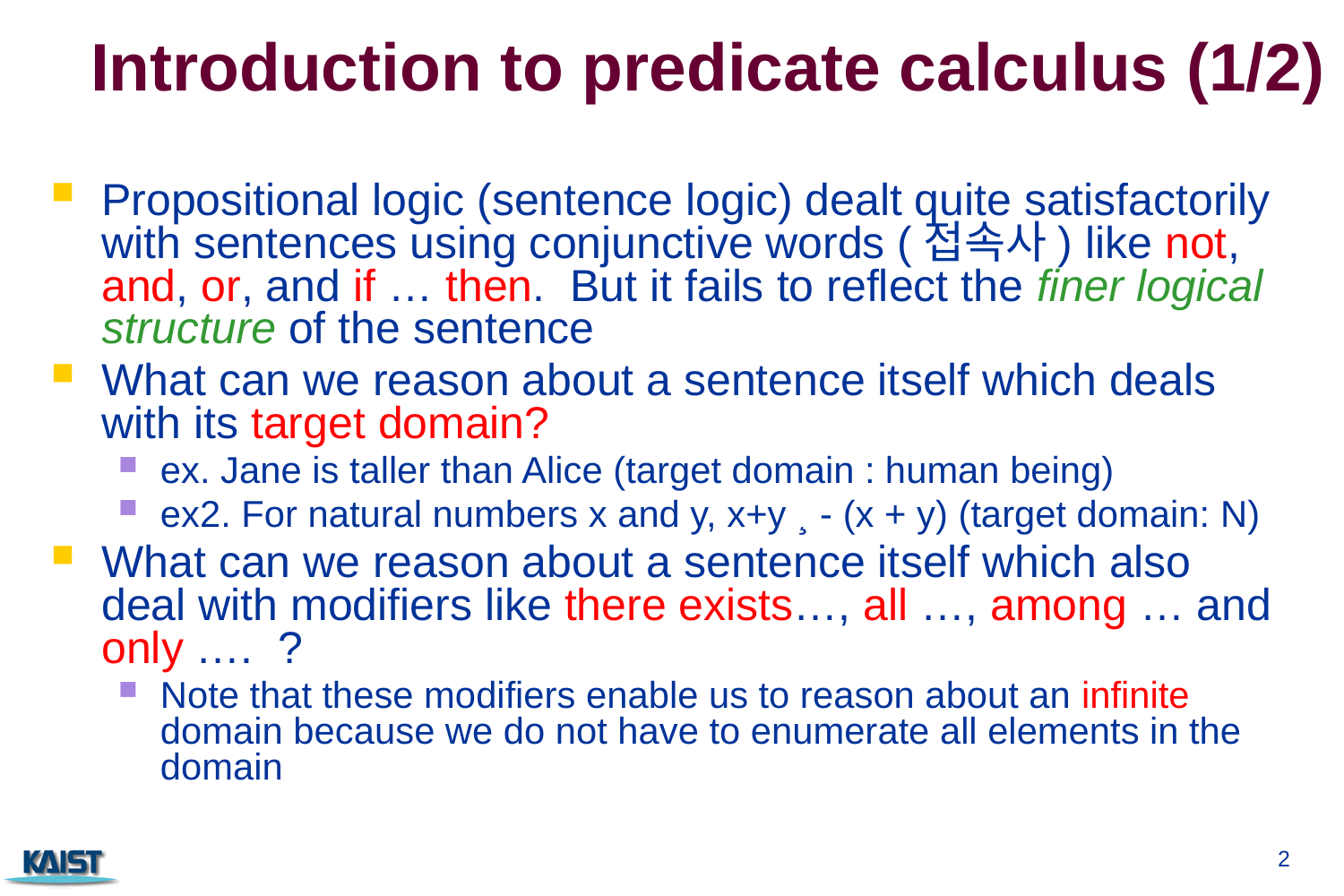

# Introduction to predicate calculus (1/2)
Propositional logic (sentence logic) dealt quite satisfactorily with sentences using conjunctive words (접속사) like not, and, or, and if … then.  But it fails to reflect the finer logical structure of the sentence
What can we reason about a sentence itself which deals with its target domain?
ex. Jane is taller than Alice (target domain : human being)
ex2. For natural numbers x and y, x+y ¸ - (x + y) (target domain: N)
What can we reason about a sentence itself which also deal with modifiers like there exists…, all …, among … and only ….  ?
Note that these modifiers enable us to reason about an infinite domain because we do not have to enumerate all elements in the domain
2